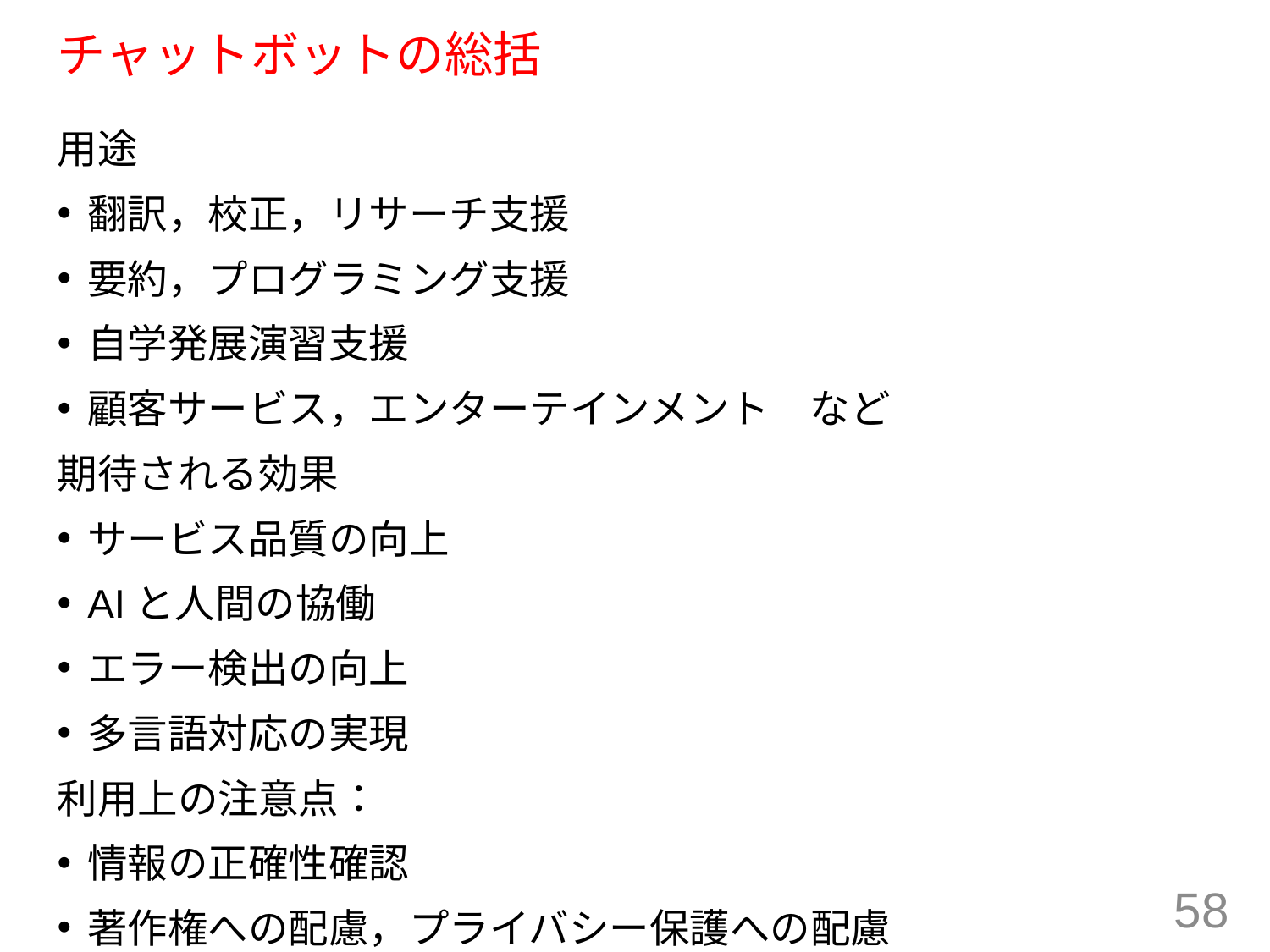

# チャットボットの総括
用途
翻訳，校正，リサーチ支援
要約，プログラミング支援
自学発展演習支援
顧客サービス，エンターテインメント　など
期待される効果
サービス品質の向上
AIと人間の協働
エラー検出の向上
多言語対応の実現
利用上の注意点：
情報の正確性確認
著作権への配慮，プライバシー保護への配慮

58